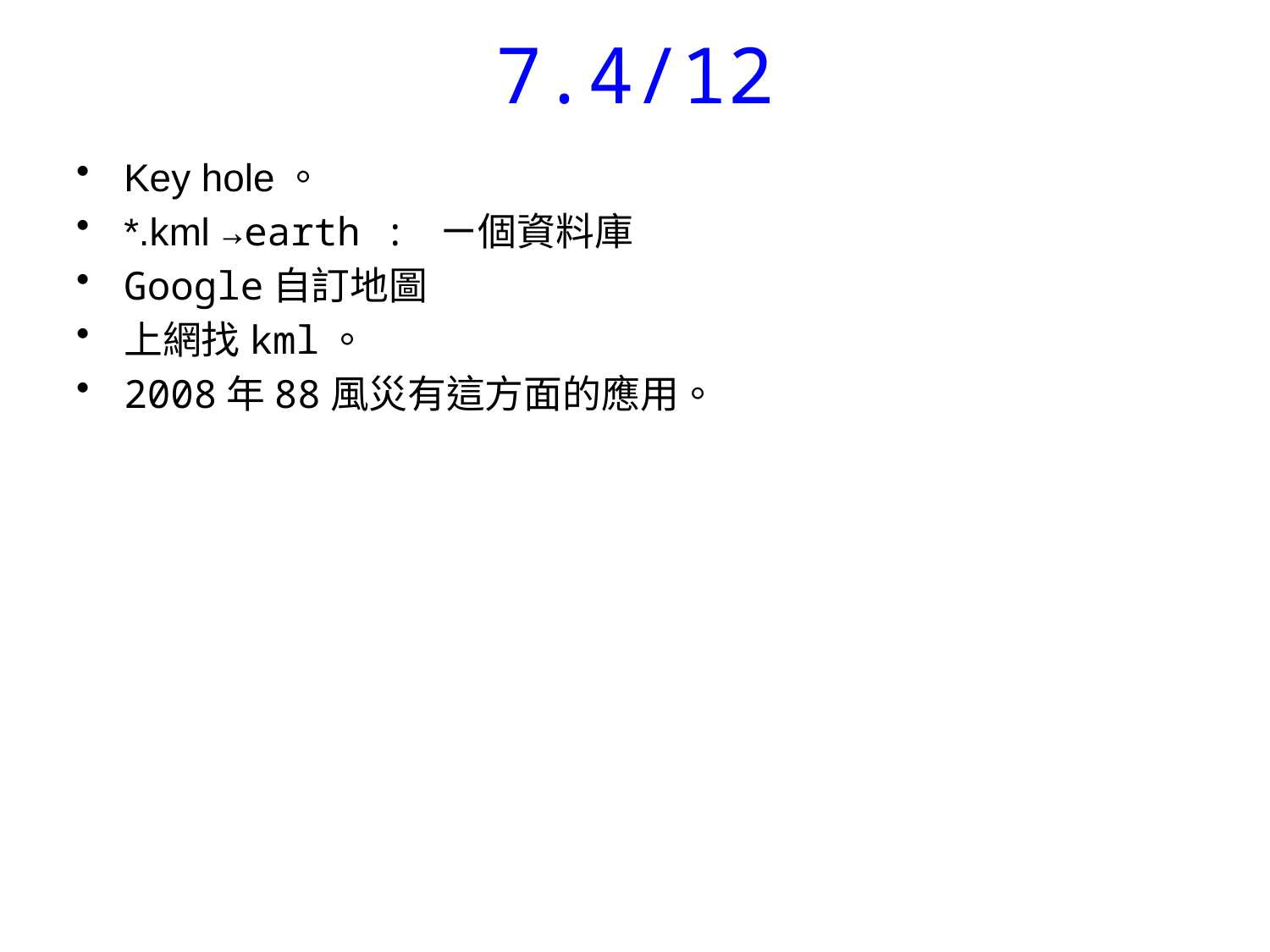

7.4/12
Key hole。
*.kml →earth : ㄧ個資料庫
Google自訂地圖
上網找kml。
2008年88風災有這方面的應用。